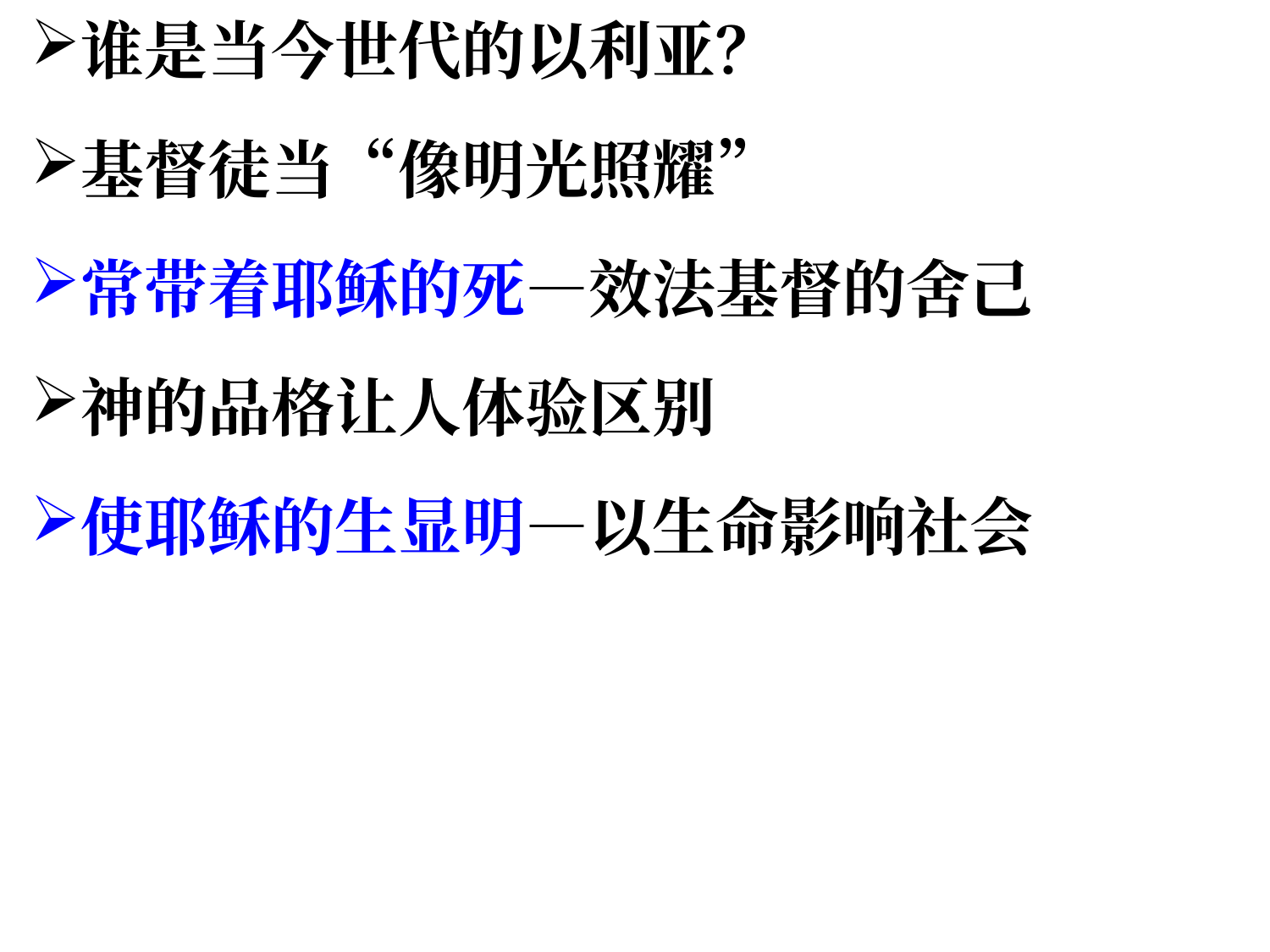

谁是当今世代的以利亚？

基督徒当“像明光照耀”

常带着耶稣的死—效法基督的舍己

神的品格让人体验区别

使耶稣的生显明—以生命影响社会